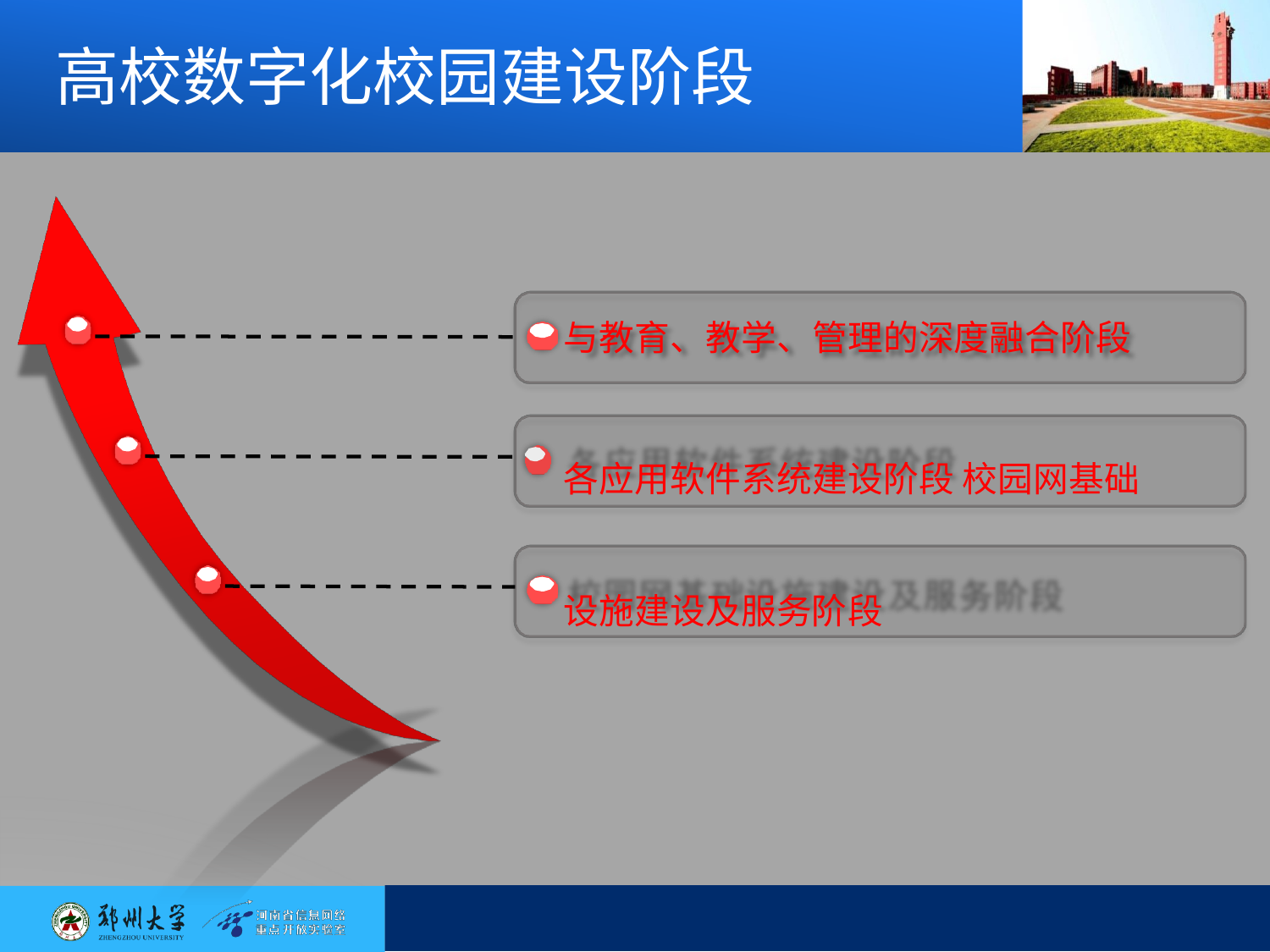

# 高校数字化校园建设阶段

与教育、教学、管理的深度融合阶段
各应用软件系统建设阶段 校园网基础设施建设及服务阶段